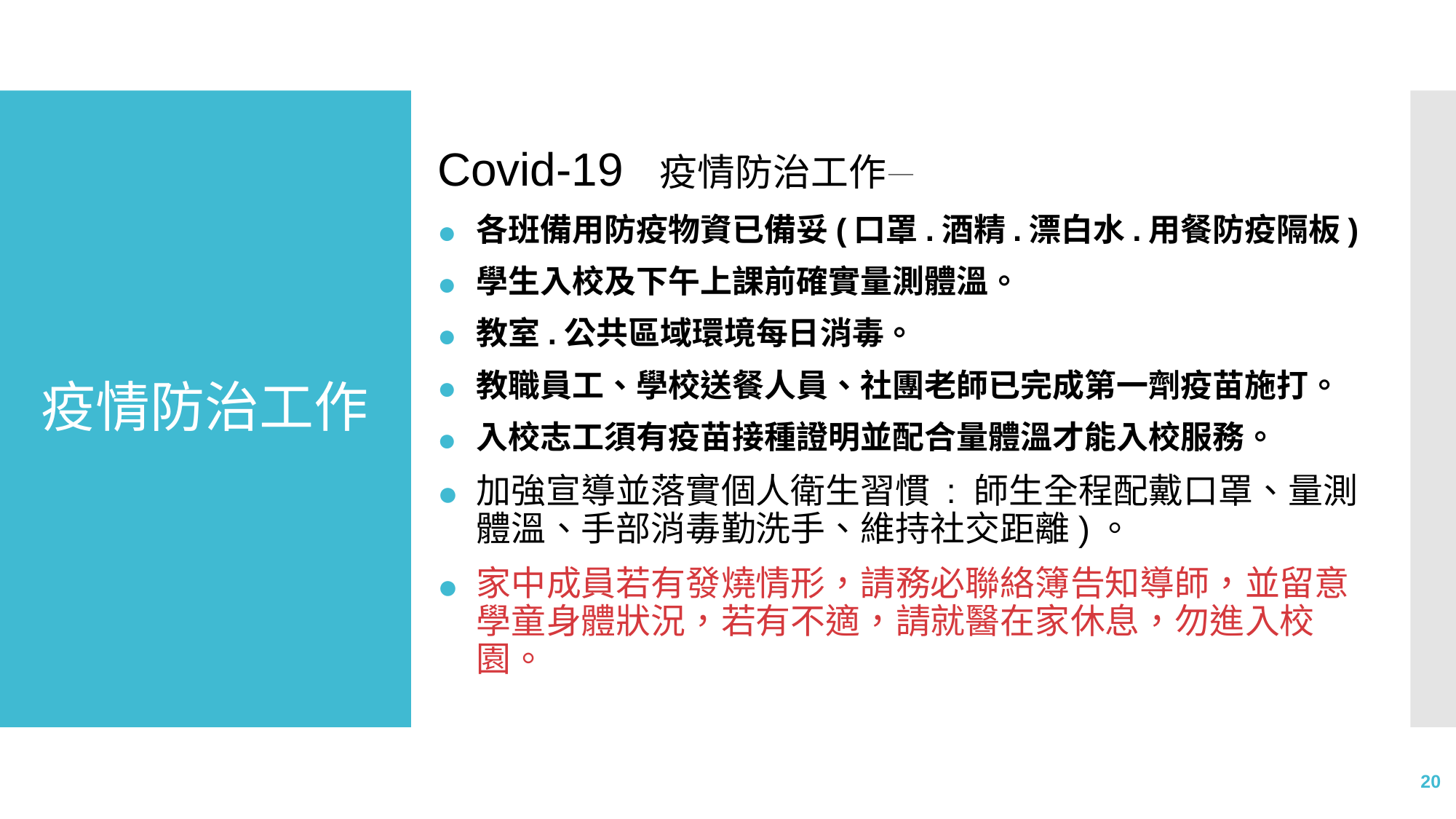

Covid-19  疫情防治工作—
各班備用防疫物資已備妥(口罩.酒精.漂白水.用餐防疫隔板)
學生入校及下午上課前確實量測體溫。
教室.公共區域環境每日消毒。
教職員工、學校送餐人員、社團老師已完成第一劑疫苗施打。
入校志工須有疫苗接種證明並配合量體溫才能入校服務。
加強宣導並落實個人衛生習慣 : 師生全程配戴口罩、量測體溫、手部消毒勤洗手、維持社交距離)。
家中成員若有發燒情形，請務必聯絡簿告知導師，並留意學童身體狀況，若有不適，請就醫在家休息，勿進入校園。

# 疫情防治工作
20